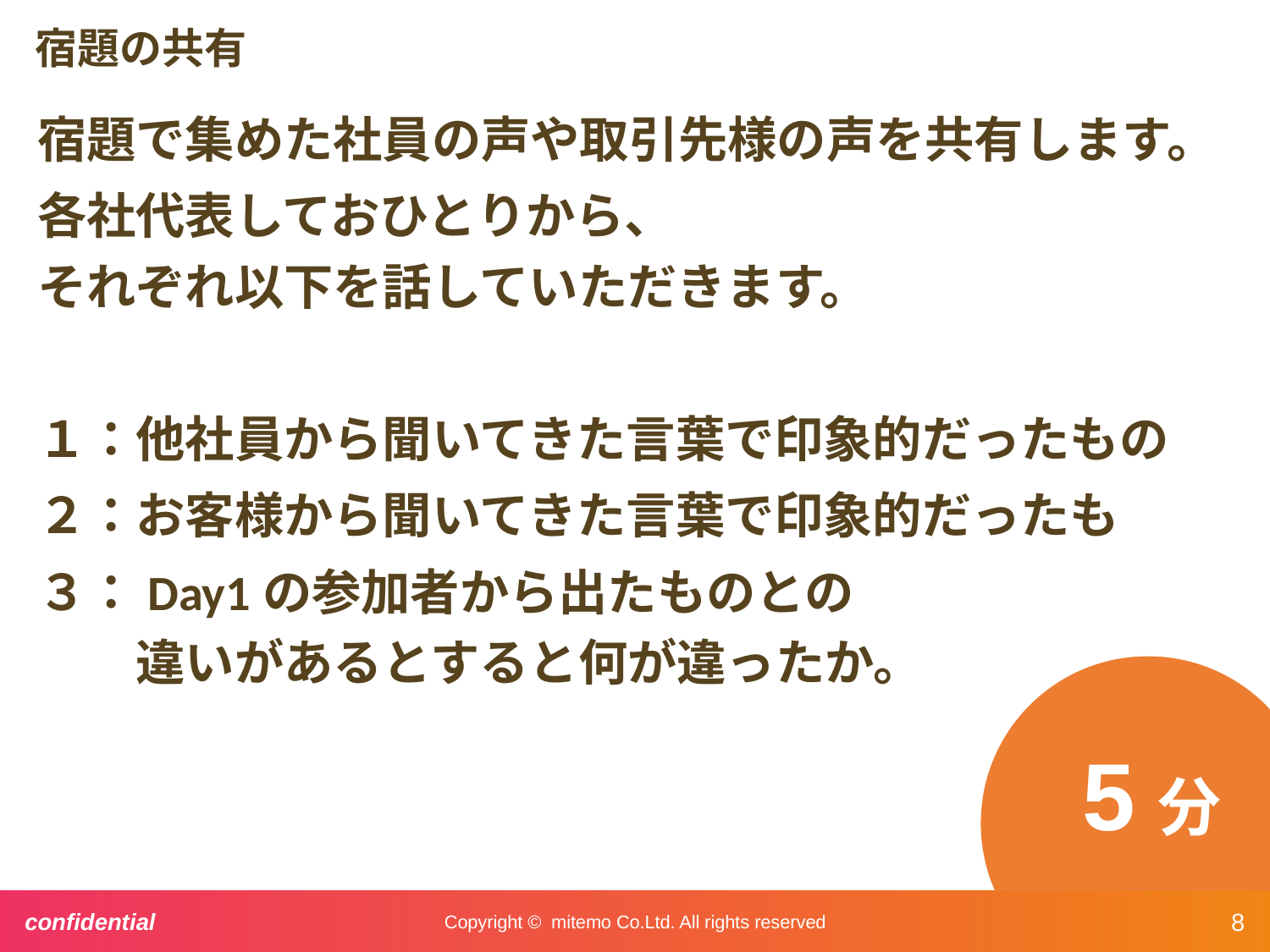

# 宿題の共有
宿題で集めた社員の声や取引先様の声を共有します。
各社代表しておひとりから、
それぞれ以下を話していただきます。

１：他社員から聞いてきた言葉で印象的だったもの
２：お客様から聞いてきた言葉で印象的だったも
３：Day1の参加者から出たものとの
　　違いがあるとすると何が違ったか。

 5分